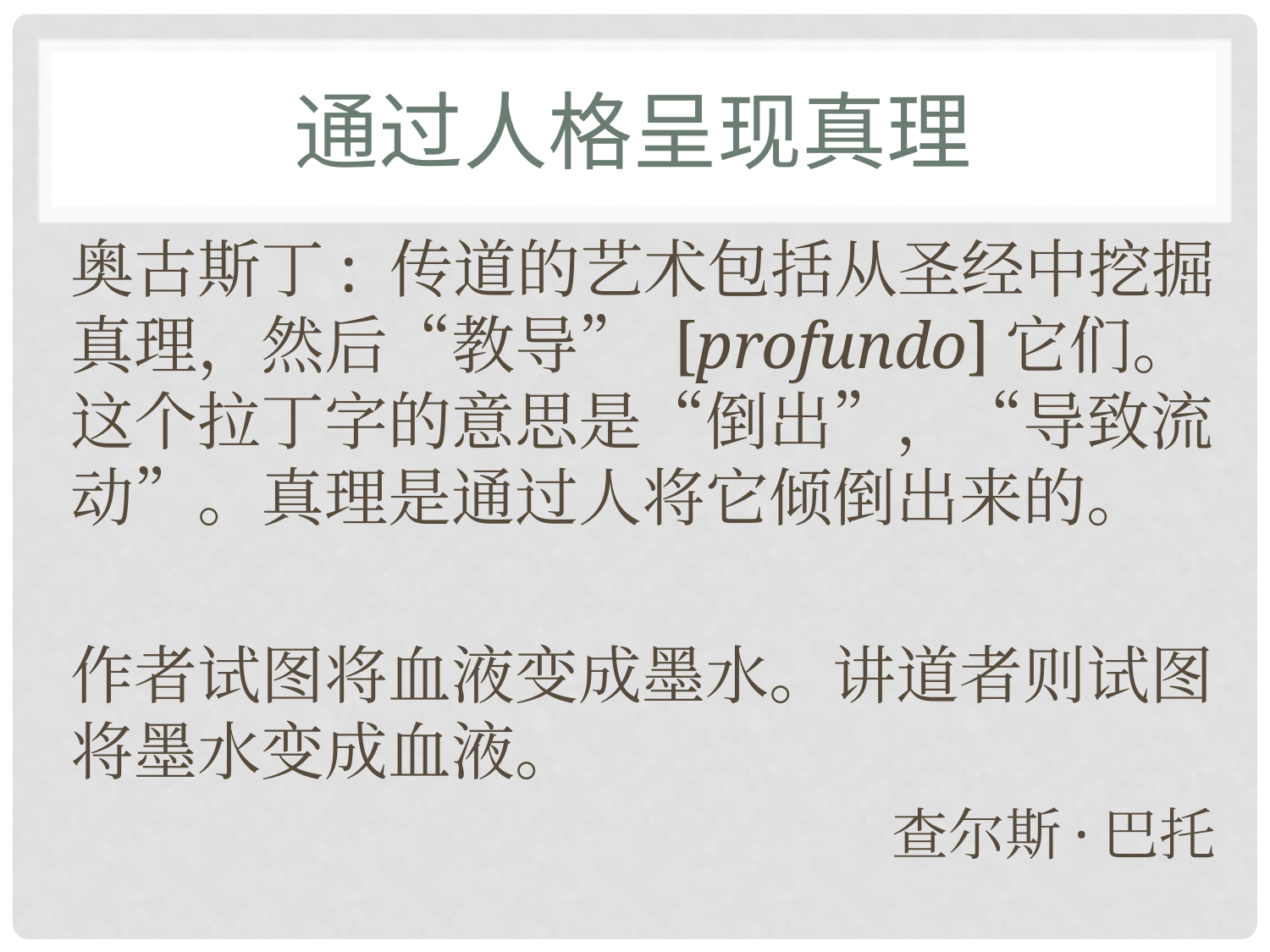

# 通过人格呈现真理
奥古斯丁: 传道的艺术包括从圣经中挖掘真理，然后“教导” [profundo]它们。 这个拉丁字的意思是“倒出”，“导致流动”。真理是通过人将它倾倒出来的。

作者试图将血液变成墨水。讲道者则试图将墨水变成血液。
					            查尔斯·巴托